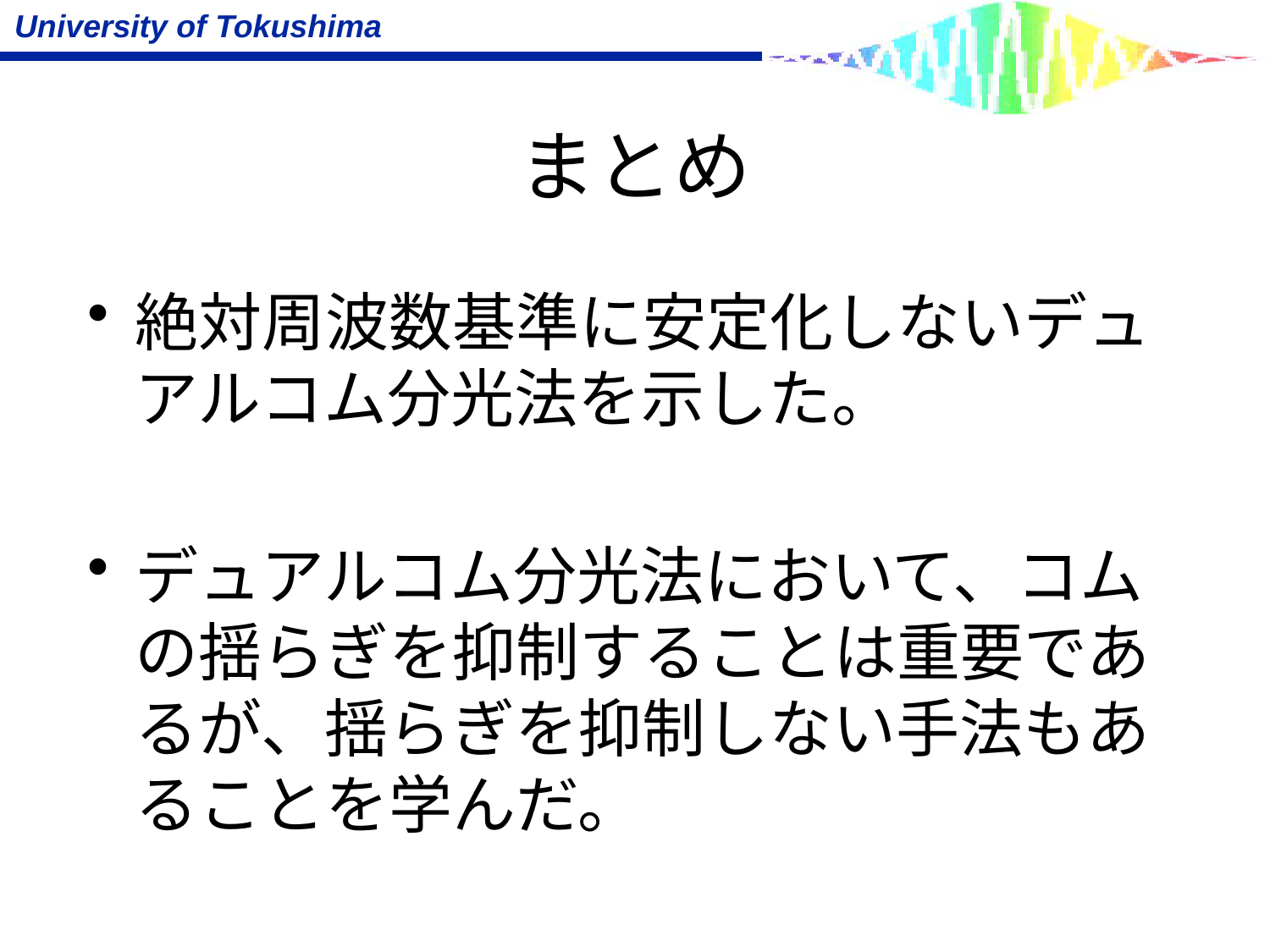

# まとめ
絶対周波数基準に安定化しないデュアルコム分光法を示した。

デュアルコム分光法において、コムの揺らぎを抑制することは重要であるが、揺らぎを抑制しない手法もあることを学んだ。